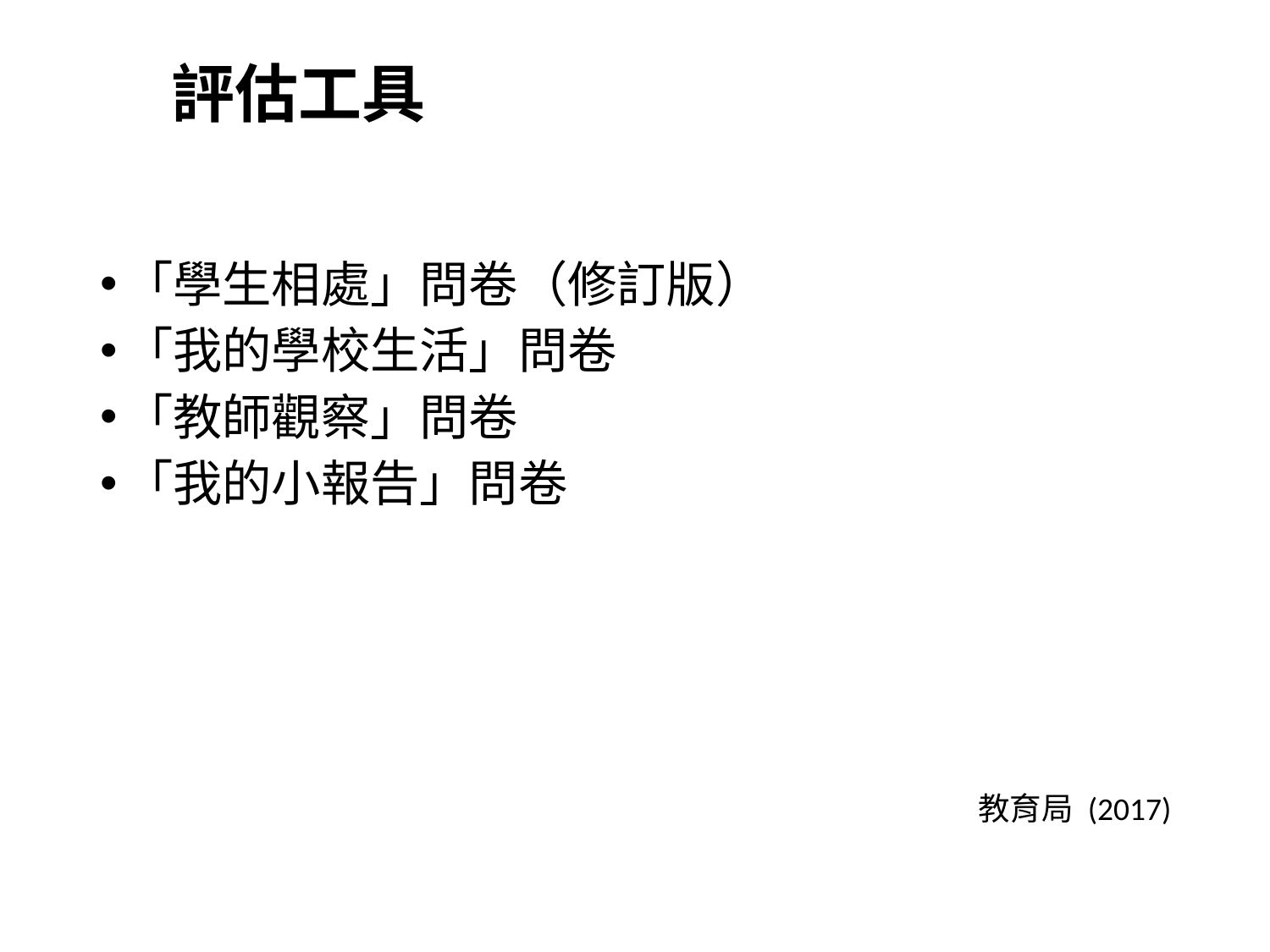

# 評估工具
「學生相處」問卷（修訂版）
「我的學校生活」問卷
「教師觀察」問卷
「我的小報告」問卷
教育局 (2017)